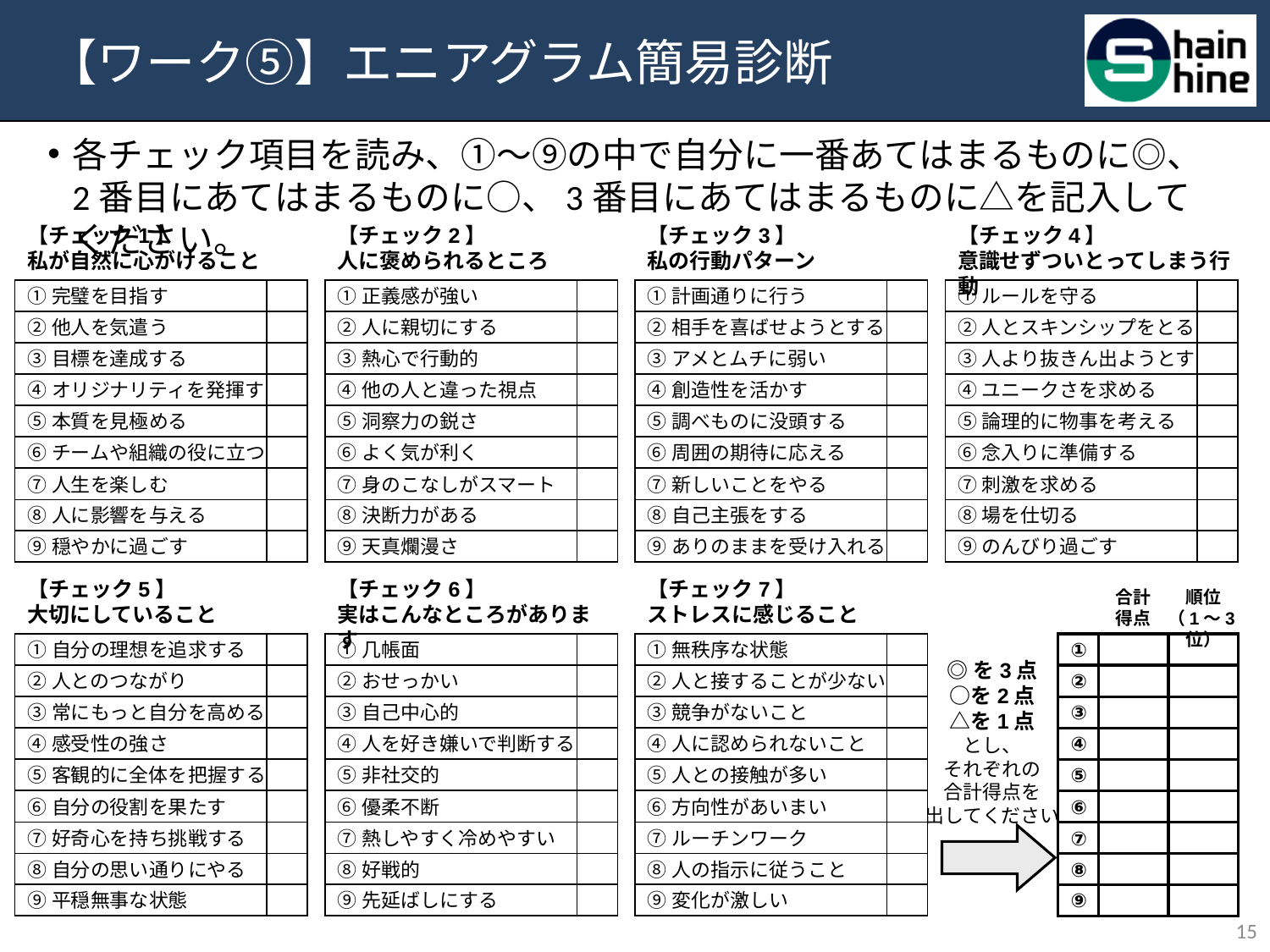

# 【ワーク⑤】エニアグラム簡易診断
各チェック項目を読み、①～⑨の中で自分に一番あてはまるものに◎、2番目にあてはまるものに○、3番目にあてはまるものに△を記入してください。
【チェック1】
私が自然に心がけること
【チェック2】
人に褒められるところ
【チェック3】
私の行動パターン
【チェック4】
意識せずついとってしまう行動
①	完璧を目指す

②	他人を気遣う

③	目標を達成する

④	オリジナリティを発揮する

⑤	本質を見極める

⑥	チームや組織の役に立つ

⑦	人生を楽しむ

⑧	人に影響を与える

⑨	穏やかに過ごす

①	正義感が強い

②	人に親切にする

③	熱心で行動的

④	他の人と違った視点

⑤	洞察力の鋭さ

⑥	よく気が利く

⑦	身のこなしがスマート

⑧	決断力がある

⑨	天真爛漫さ

①	計画通りに行う

②	相手を喜ばせようとする

③	アメとムチに弱い

④	創造性を活かす

⑤	調べものに没頭する

⑥	周囲の期待に応える

⑦	新しいことをやる

⑧	自己主張をする

⑨	ありのままを受け入れる

①	ルールを守る

②	人とスキンシップをとる

③	人より抜きん出ようとする

④	ユニークさを求める

⑤	論理的に物事を考える

⑥	念入りに準備する

⑦	刺激を求める

⑧	場を仕切る

⑨	のんびり過ごす

【チェック5】
大切にしていること
【チェック6】
実はこんなところがあります
【チェック7】
ストレスに感じること
合計
得点
順位
（1～3位）
①	自分の理想を追求する

②	人とのつながり

③	常にもっと自分を高める

④	感受性の強さ

⑤	客観的に全体を把握する

⑥	自分の役割を果たす

⑦	好奇心を持ち挑戦する

⑧	自分の思い通りにやる

⑨	平穏無事な状態

①	几帳面

②	おせっかい

③	自己中心的

④	人を好き嫌いで判断する

⑤	非社交的

⑥	優柔不断

⑦	熱しやすく冷めやすい

⑧	好戦的

⑨	先延ばしにする

①	無秩序な状態

②	人と接することが少ない

③	競争がないこと

④	人に認められないこと

⑤	人との接触が多い

⑥	方向性があいまい

⑦	ルーチンワーク

⑧	人の指示に従うこと

⑨	変化が激しい

①

◎を3点
○を2点
△を1点
とし、
それぞれの
合計得点を
出してください
②
③
④
⑤
⑥
⑦

⑧
⑨
15